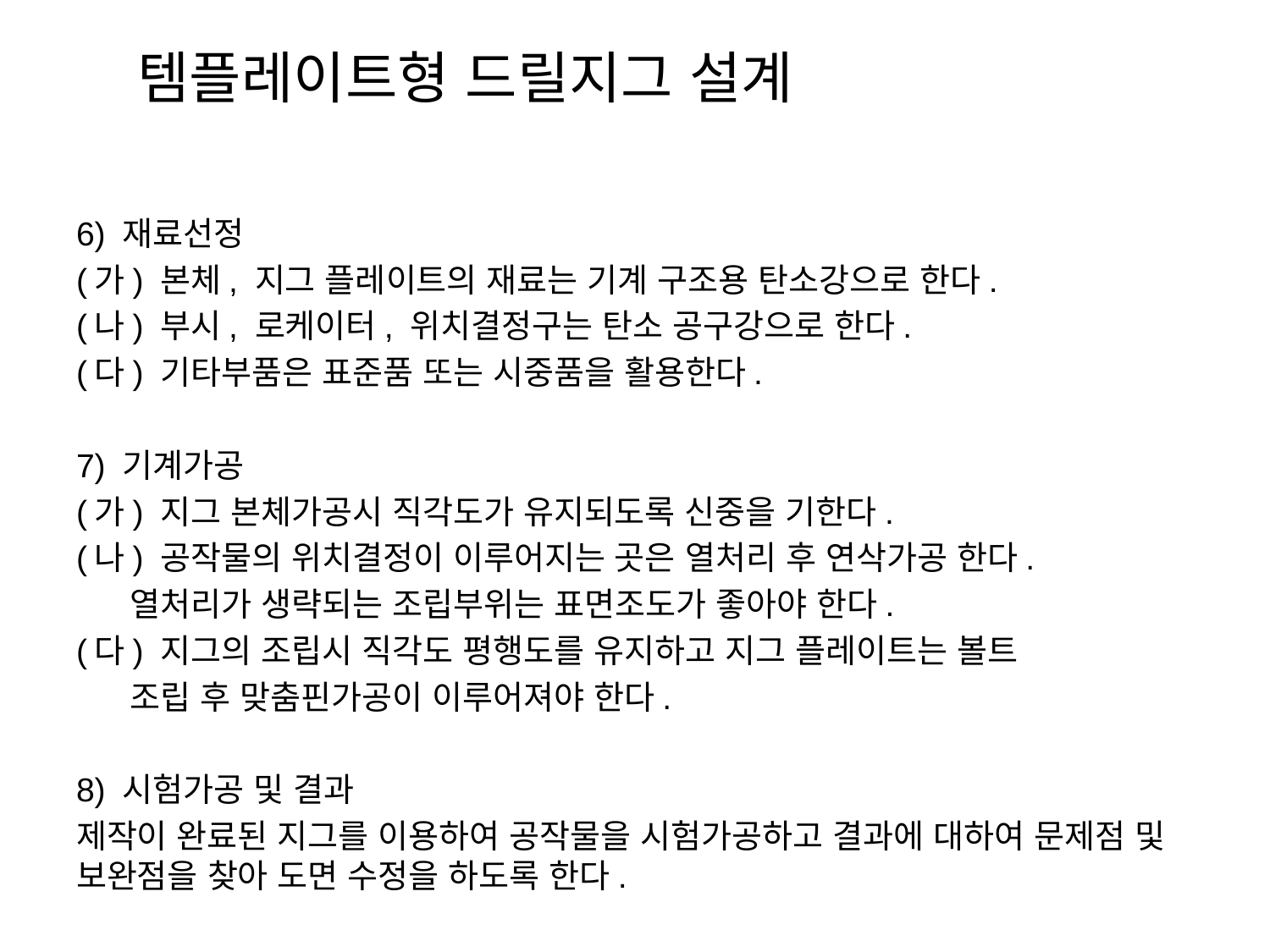

템플레이트형 드릴지그 설계
6) 재료선정
(가) 본체, 지그 플레이트의 재료는 기계 구조용 탄소강으로 한다.
(나) 부시, 로케이터, 위치결정구는 탄소 공구강으로 한다.
(다) 기타부품은 표준품 또는 시중품을 활용한다.

7) 기계가공
(가) 지그 본체가공시 직각도가 유지되도록 신중을 기한다.
(나) 공작물의 위치결정이 이루어지는 곳은 열처리 후 연삭가공 한다.
     열처리가 생략되는 조립부위는 표면조도가 좋아야 한다.
(다) 지그의 조립시 직각도 평행도를 유지하고 지그 플레이트는 볼트
     조립 후 맞춤핀가공이 이루어져야 한다.

8) 시험가공 및 결과
제작이 완료된 지그를 이용하여 공작물을 시험가공하고 결과에 대하여 문제점 및 보완점을 찾아 도면 수정을 하도록 한다.